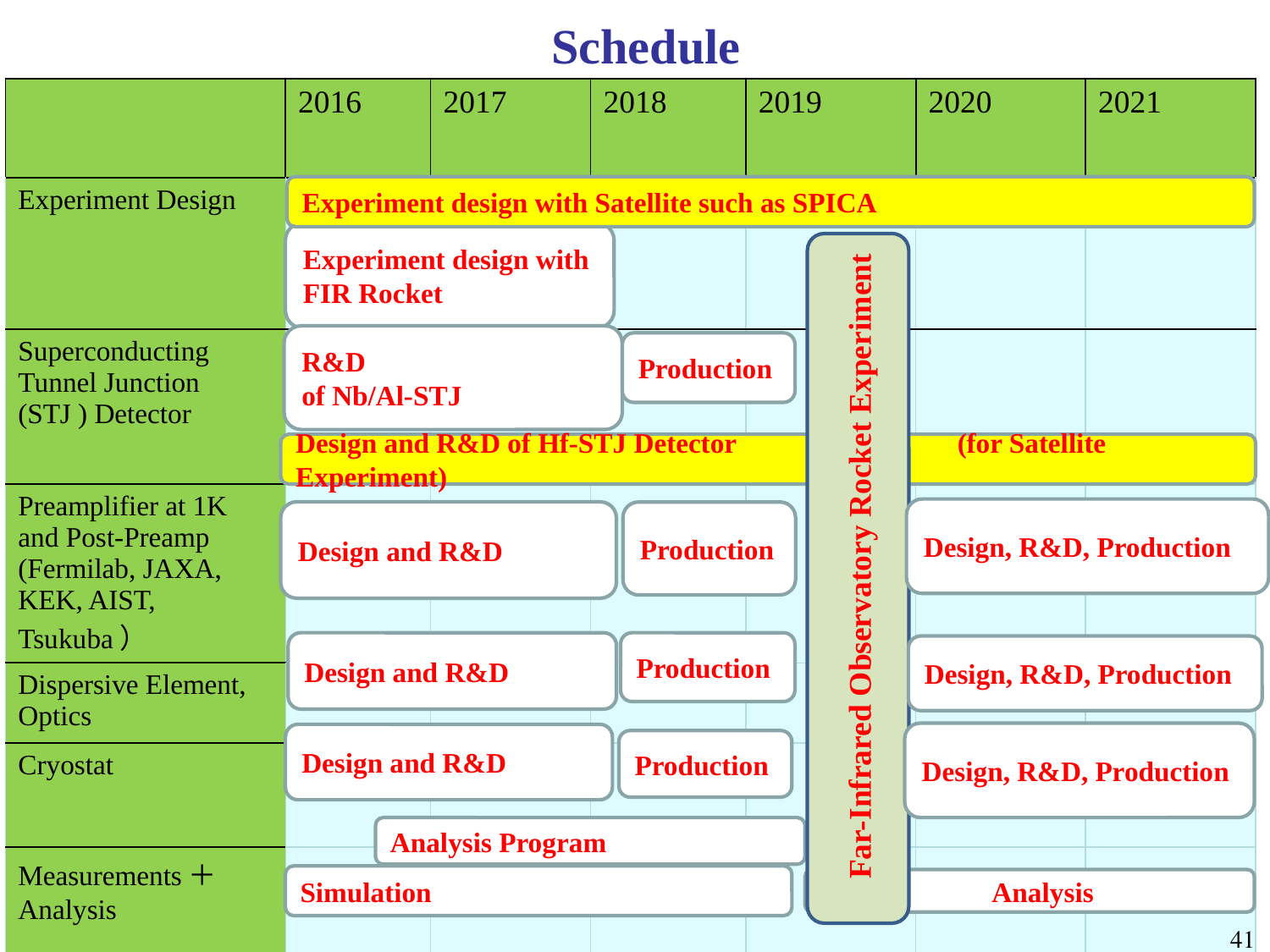

Schedule
|  | 2016 | 2017 | 2018 | 2019 | 2020 | 2021 |
| --- | --- | --- | --- | --- | --- | --- |
| Experiment Design |  |  |  |  |  |  |
| Superconducting Tunnel Junction (STJ ) Detector |  |  |  |  |  |  |
| Preamplifier at 1K and Post-Preamp (Fermilab, JAXA, KEK, AIST, Tsukuba） |  |  |  |  |  |  |
| Dispersive Element, Optics |  |  |  |  |  |  |
| Cryostat |  |  |  |  |  |  |
| Measurements＋Analysis |  |  |  |  |  |  |
Experiment design with Satellite such as SPICA
Experiment design with FIR Rocket
R&D
of Nb/Al-STJ
Production
Design and R&D of Hf-STJ Detector   　　　                (for Satellite Experiment)
Nb/Al-STJ設計・開発
Design, R&D, Production
Design and R&D
Production
   Far-Infrared Observatory Rocket Experiment
Design and R&D
Production
Design, R&D, Production
Design, R&D, Production
Design and R&D
Production
Analysis Program
Simulation
41
41
                      Analysis
41